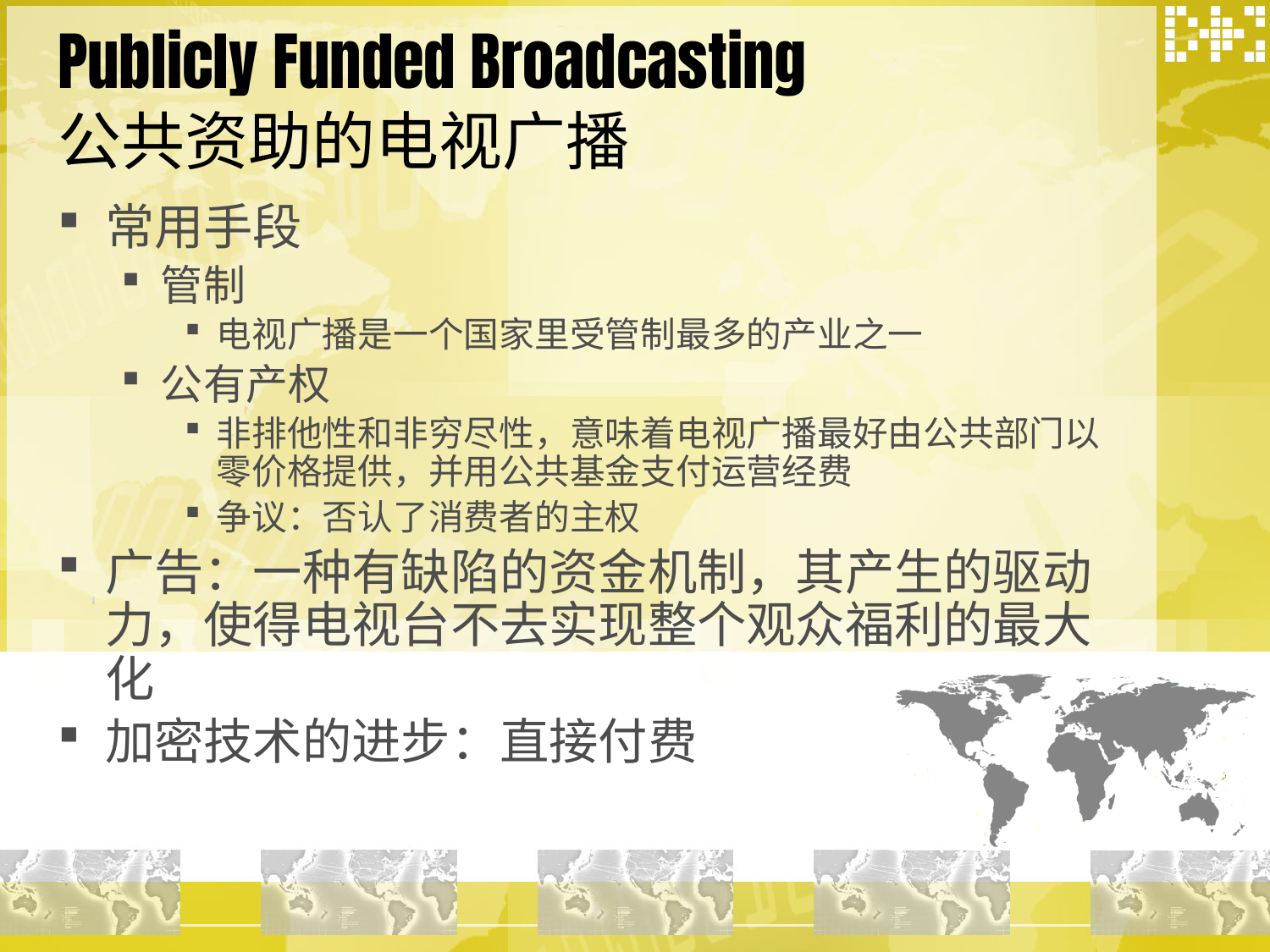

# Publicly Funded Broadcasting 公共资助的电视广播
常用手段
管制
电视广播是一个国家里受管制最多的产业之一
公有产权
非排他性和非穷尽性，意味着电视广播最好由公共部门以零价格提供，并用公共基金支付运营经费
争议：否认了消费者的主权
广告：一种有缺陷的资金机制，其产生的驱动力，使得电视台不去实现整个观众福利的最大化
加密技术的进步：直接付费